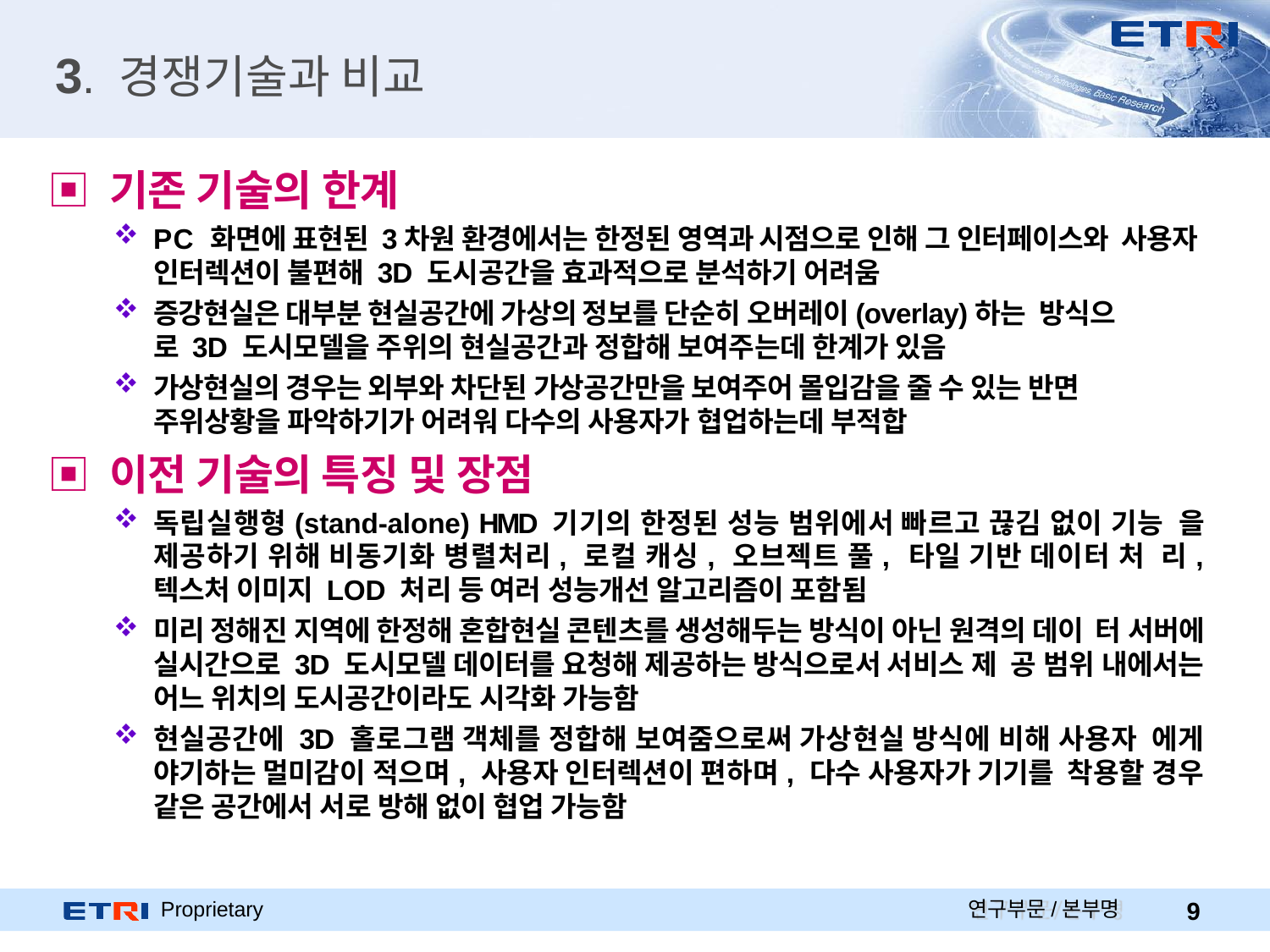

# 3. 경쟁기술과 비교
▣ 기존 기술의 한계
PC 화면에 표현된 3차원 환경에서는 한정된 영역과 시점으로 인해 그 인터페이스와  사용자 인터렉션이 불편해 3D 도시공간을 효과적으로 분석하기 어려움
증강현실은 대부분 현실공간에 가상의 정보를 단순히 오버레이(overlay)하는 방식으
로 3D 도시모델을 주위의 현실공간과 정합해 보여주는데 한계가 있음
가상현실의 경우는 외부와 차단된 가상공간만을 보여주어 몰입감을 줄 수 있는 반면  주위상황을 파악하기가 어려워 다수의 사용자가 협업하는데 부적합
▣ 이전 기술의 특징 및 장점
독립실행형(stand-alone) HMD 기기의 한정된 성능 범위에서 빠르고 끊김 없이 기능  을 제공하기 위해 비동기화 병렬처리, 로컬 캐싱, 오브젝트 풀, 타일 기반 데이터 처  리, 텍스처 이미지 LOD 처리 등 여러 성능개선 알고리즘이 포함됨
미리 정해진 지역에 한정해 혼합현실 콘텐츠를 생성해두는 방식이 아닌 원격의 데이  터 서버에 실시간으로 3D 도시모델 데이터를 요청해 제공하는 방식으로서 서비스 제  공 범위 내에서는 어느 위치의 도시공간이라도 시각화 가능함
현실공간에 3D 홀로그램 객체를 정합해 보여줌으로써 가상현실 방식에 비해 사용자  에게 야기하는 멀미감이 적으며, 사용자 인터렉션이 편하며, 다수 사용자가 기기를  착용할 경우 같은 공간에서 서로 방해 없이 협업 가능함

Proprietary
연구부문/본부명
9